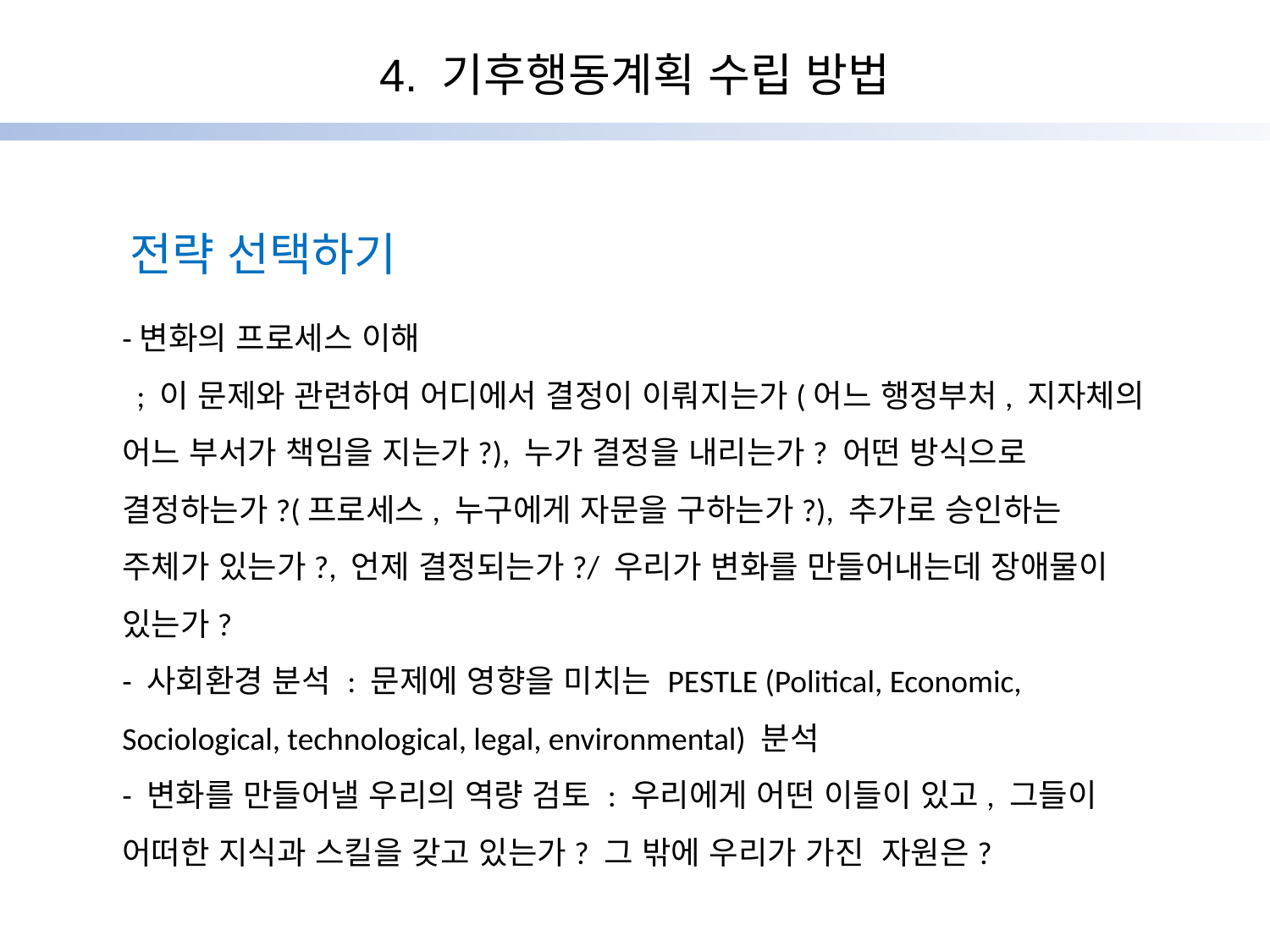

4. 기후행동계획 수립 방법

전략 선택하기
-변화의 프로세스 이해
  ; 이 문제와 관련하여 어디에서 결정이 이뤄지는가(어느 행정부처, 지자체의 어느 부서가 책임을 지는가?), 누가 결정을 내리는가? 어떤 방식으로 결정하는가?(프로세스, 누구에게 자문을 구하는가?), 추가로 승인하는 주체가 있는가?, 언제 결정되는가?/ 우리가 변화를 만들어내는데 장애물이 있는가?
- 사회환경 분석 : 문제에 영향을 미치는 PESTLE (Political, Economic, Sociological, technological, legal, environmental) 분석
- 변화를 만들어낼 우리의 역량 검토 : 우리에게 어떤 이들이 있고, 그들이 어떠한 지식과 스킬을 갖고 있는가? 그 밖에 우리가 가진  자원은?

1990
1995
2000
2005
2010
2013